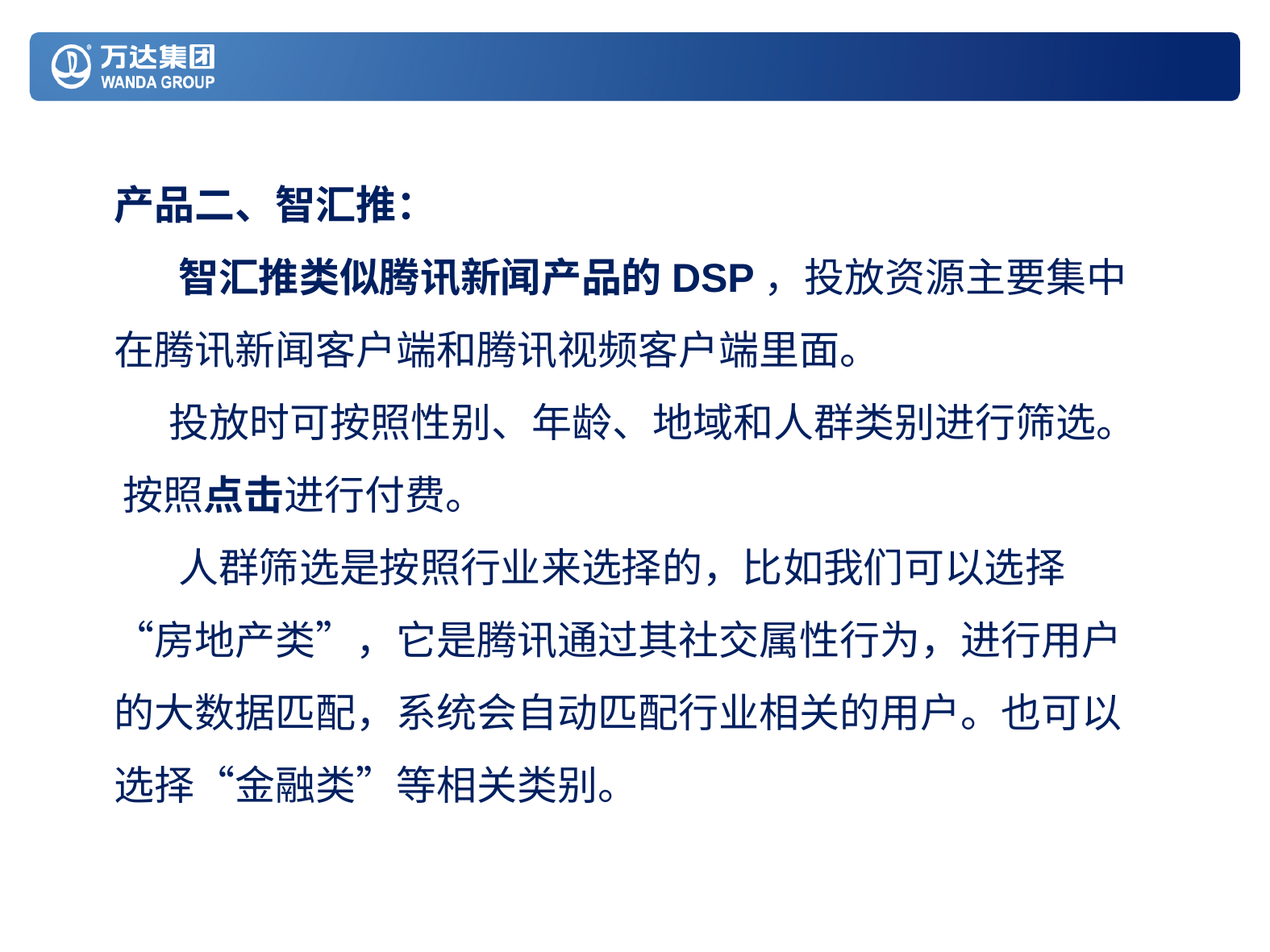

产品二、智汇推：
      智汇推类似腾讯新闻产品的DSP，投放资源主要集中在腾讯新闻客户端和腾讯视频客户端里面。
     投放时可按照性别、年龄、地域和人群类别进行筛选。 按照点击进行付费。
      人群筛选是按照行业来选择的，比如我们可以选择“房地产类”，它是腾讯通过其社交属性行为，进行用户的大数据匹配，系统会自动匹配行业相关的用户。也可以选择“金融类”等相关类别。